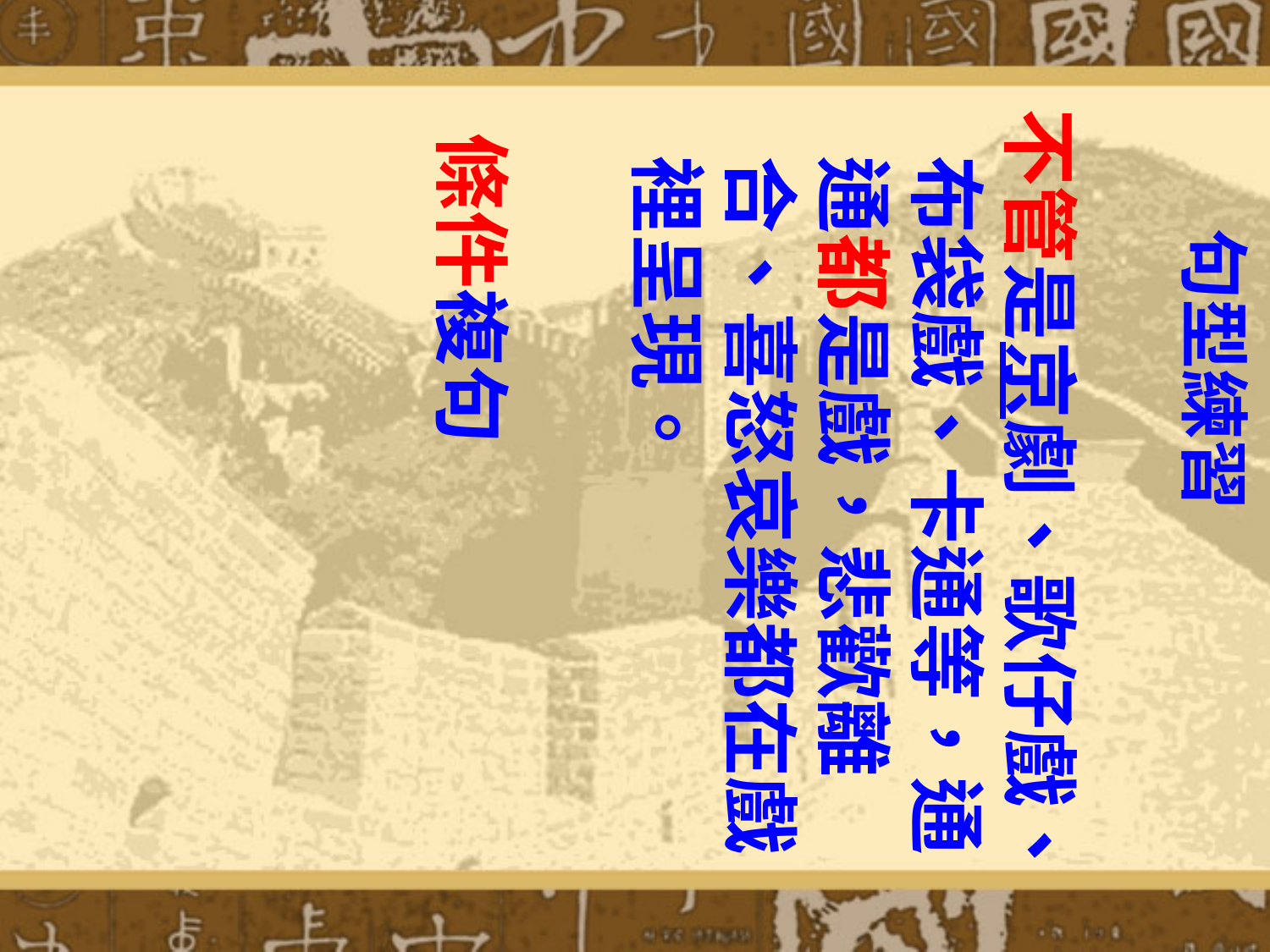

不管是京劇、歌仔戲、布袋戲、卡通等，通通都是戲，悲歡離合、喜怒哀樂都在戲裡呈現。
條件複句
句型練習